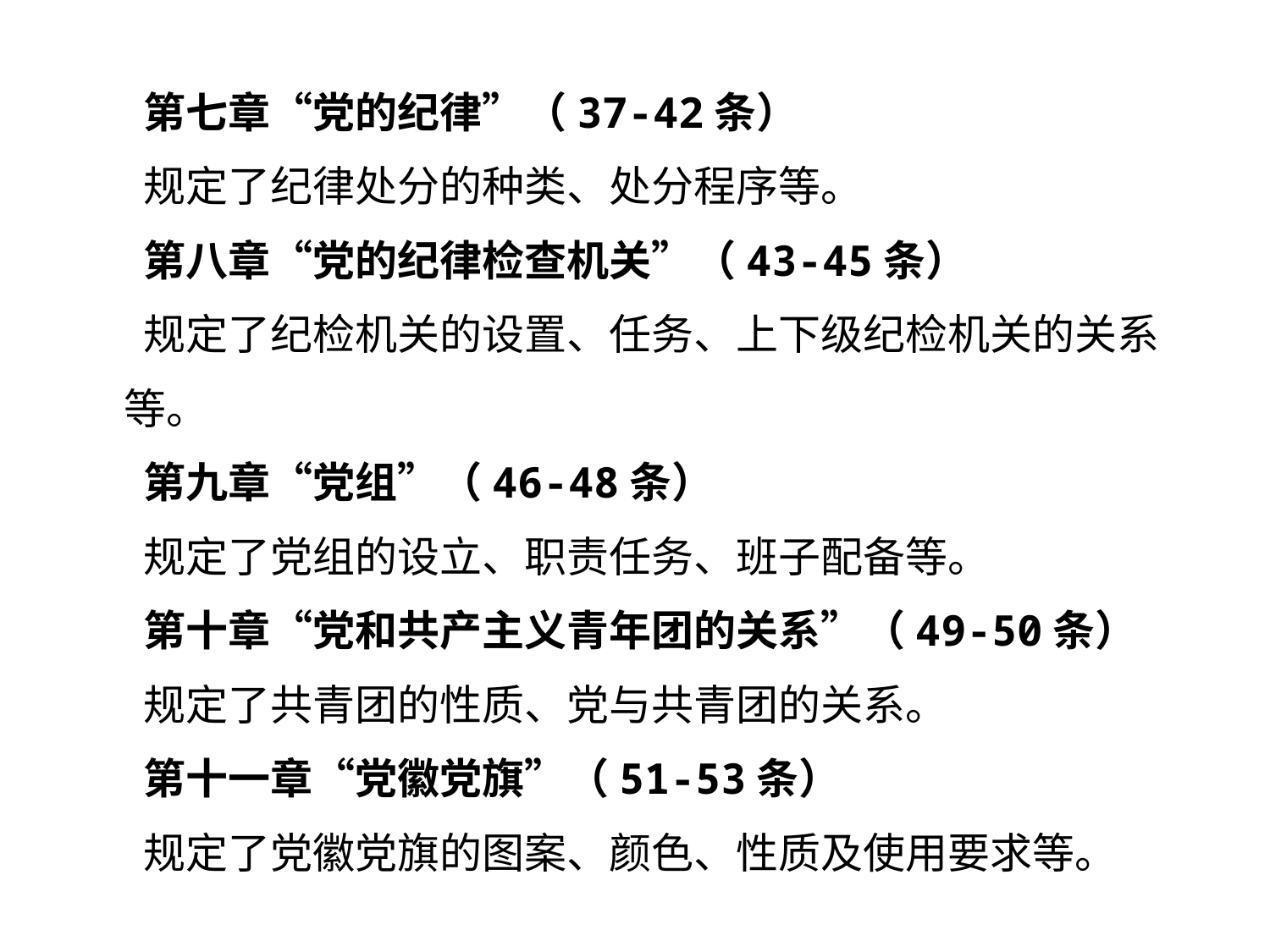

第七章“党的纪律”（37-42条）
      规定了纪律处分的种类、处分程序等。
      第八章“党的纪律检查机关”（43-45条）
      规定了纪检机关的设置、任务、上下级纪检机关的关系等。
      第九章“党组”（46-48条）
      规定了党组的设立、职责任务、班子配备等。
      第十章“党和共产主义青年团的关系”（49-50条）
      规定了共青团的性质、党与共青团的关系。
      第十一章“党徽党旗”（51-53条）
      规定了党徽党旗的图案、颜色、性质及使用要求等。